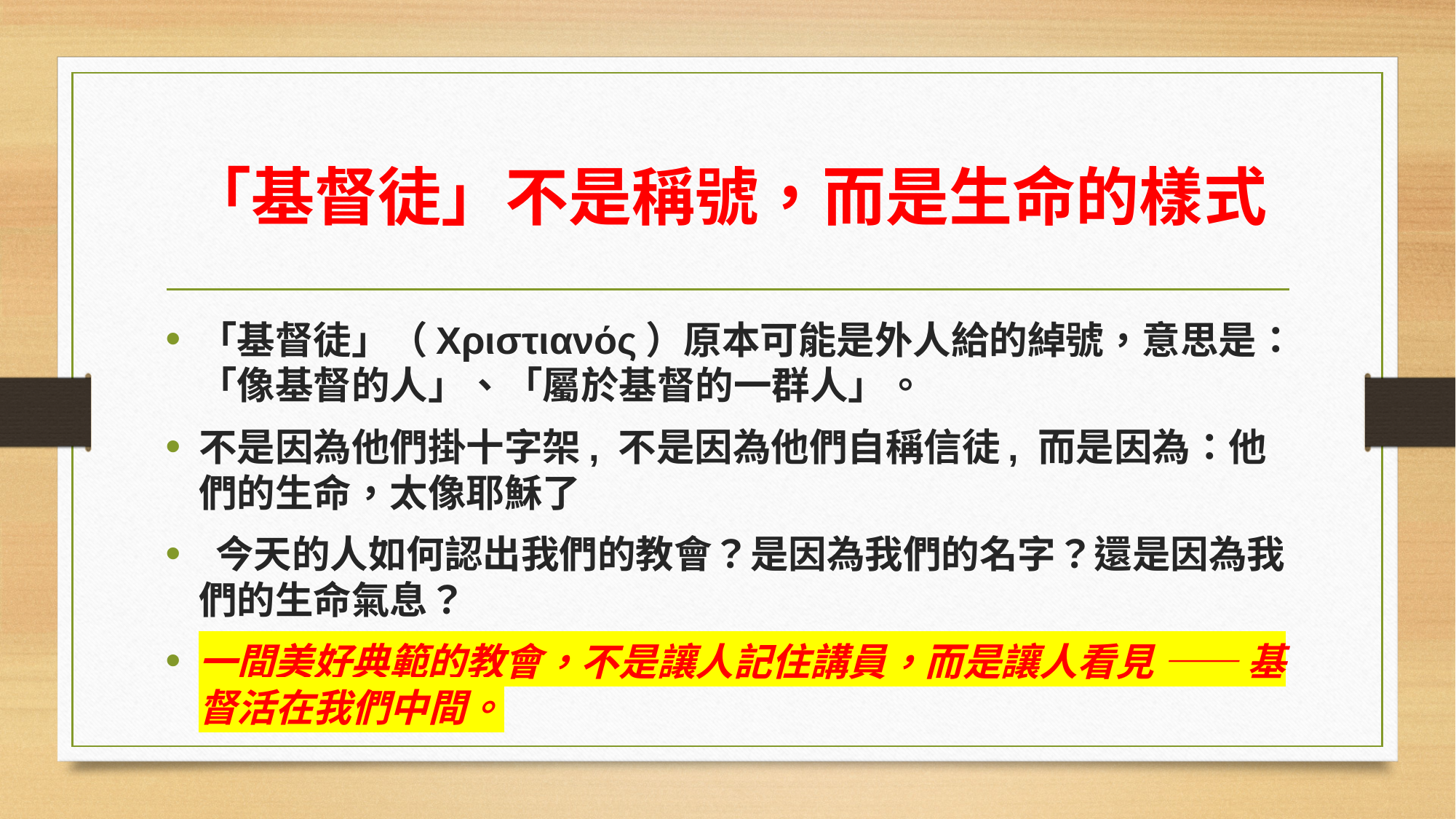

# 「基督徒」不是稱號，而是生命的樣式
「基督徒」（Χριστιανός）原本可能是外人給的綽號，意思是：「像基督的人」、「屬於基督的一群人」。
不是因為他們掛十字架, 不是因為他們自稱信徒, 而是因為：他們的生命，太像耶穌了
 今天的人如何認出我們的教會？是因為我們的名字？還是因為我們的生命氣息？
一間美好典範的教會，不是讓人記住講員，而是讓人看見 —— 基督活在我們中間。